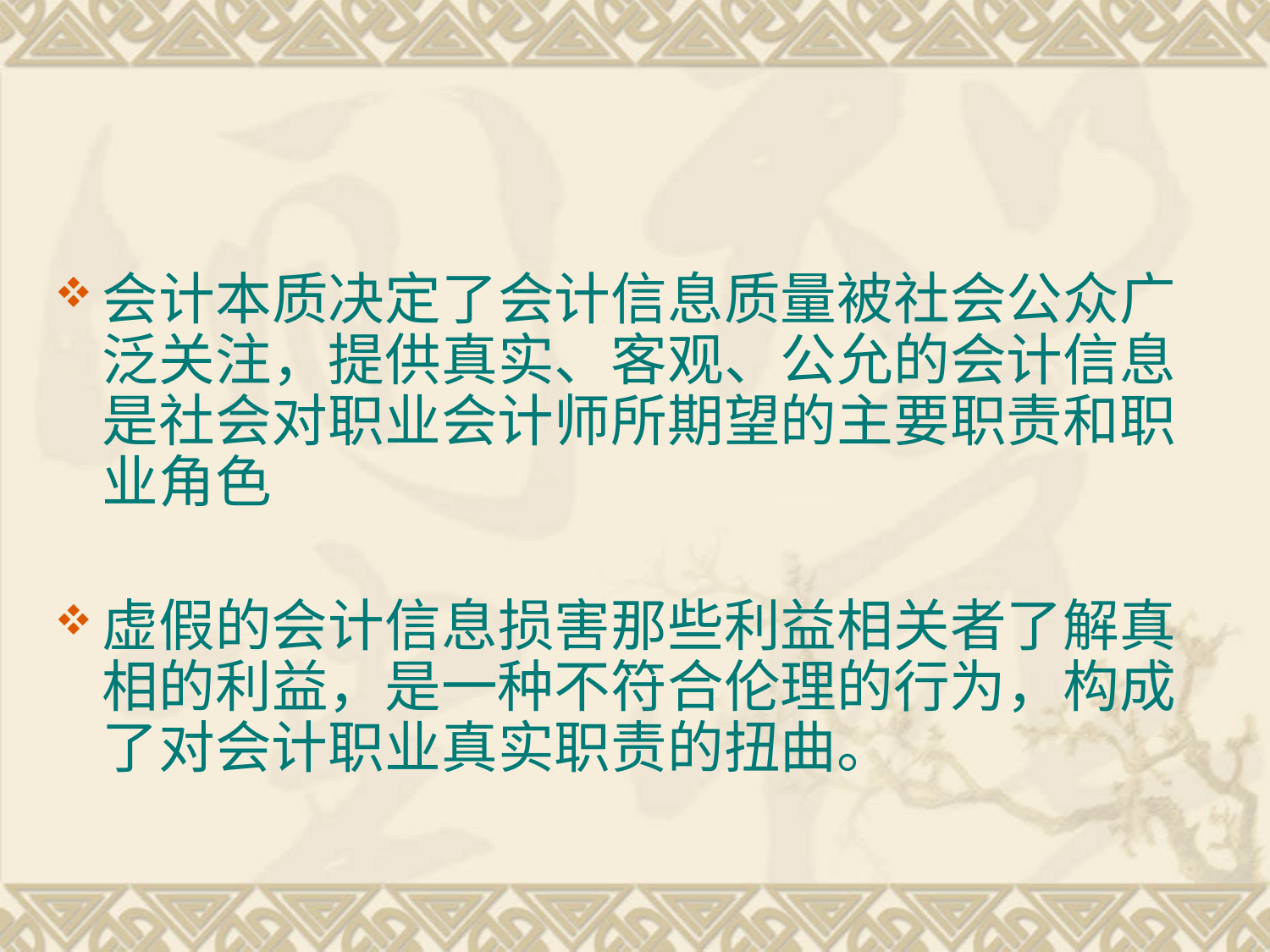

会计本质决定了会计信息质量被社会公众广泛关注，提供真实、客观、公允的会计信息是社会对职业会计师所期望的主要职责和职业角色

虚假的会计信息损害那些利益相关者了解真相的利益，是一种不符合伦理的行为，构成了对会计职业真实职责的扭曲。